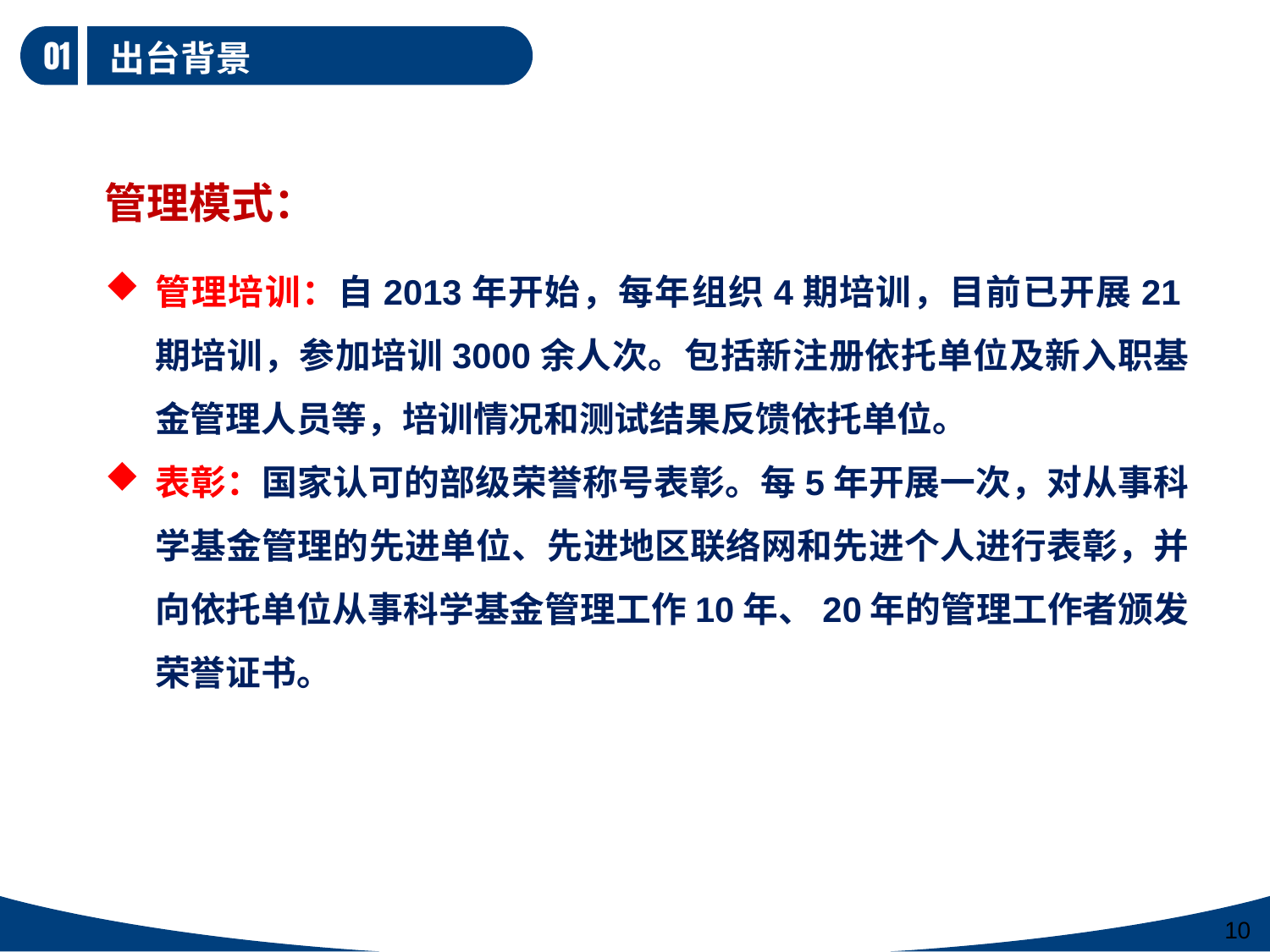

出台背景
01
管理模式：
管理培训：自2013年开始，每年组织4期培训，目前已开展21期培训，参加培训3000余人次。包括新注册依托单位及新入职基金管理人员等，培训情况和测试结果反馈依托单位。
表彰：国家认可的部级荣誉称号表彰。每5年开展一次，对从事科学基金管理的先进单位、先进地区联络网和先进个人进行表彰，并向依托单位从事科学基金管理工作10年、20年的管理工作者颁发荣誉证书。

10